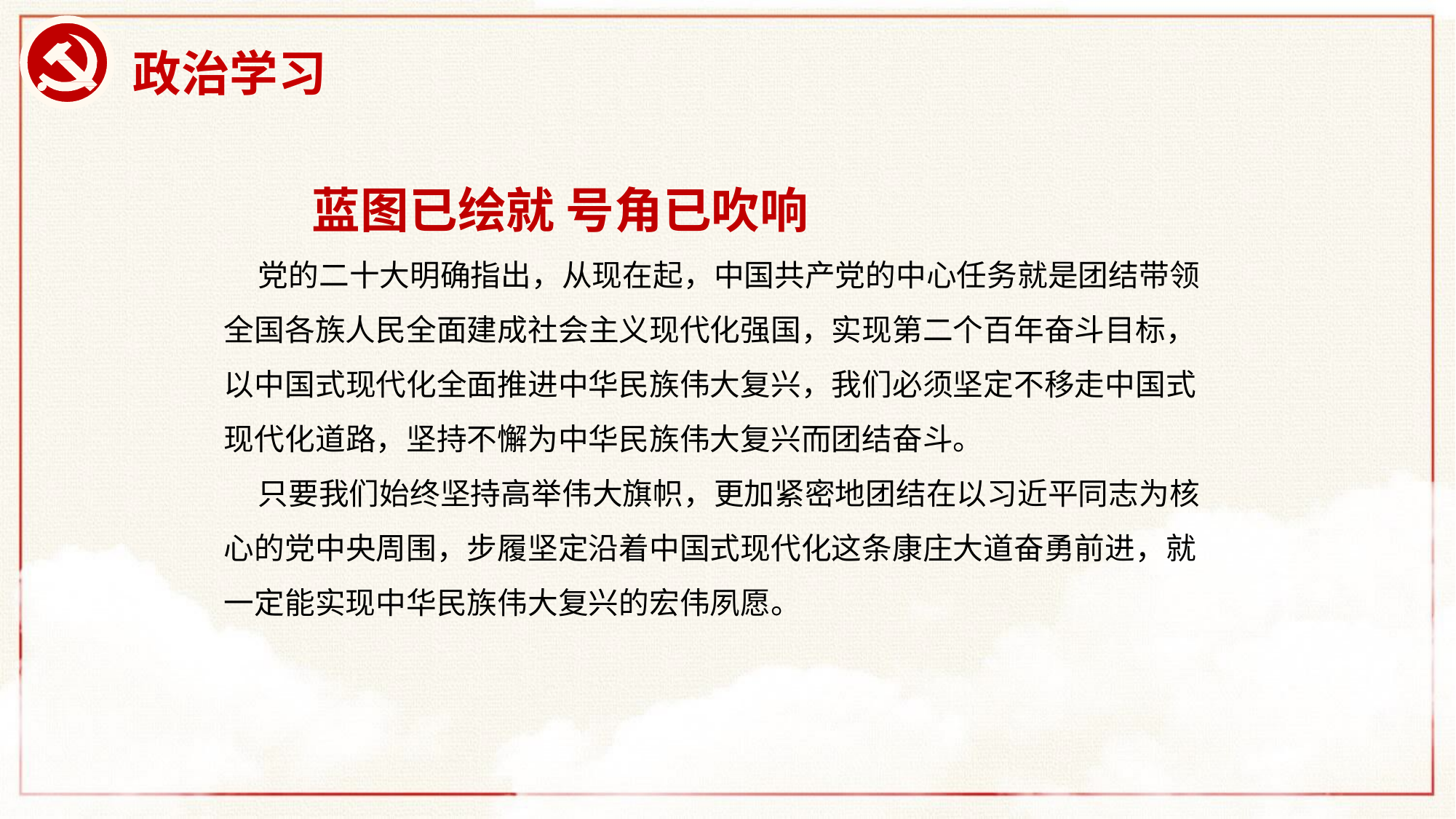

# 政治学习
            蓝图已绘就 号角已吹响
    党的二十大明确指出，从现在起，中国共产党的中心任务就是团结带领全国各族人民全面建成社会主义现代化强国，实现第二个百年奋斗目标，以中国式现代化全面推进中华民族伟大复兴，我们必须坚定不移走中国式现代化道路，坚持不懈为中华民族伟大复兴而团结奋斗。
    只要我们始终坚持高举伟大旗帜，更加紧密地团结在以习近平同志为核心的党中央周围，步履坚定沿着中国式现代化这条康庄大道奋勇前进，就一定能实现中华民族伟大复兴的宏伟夙愿。